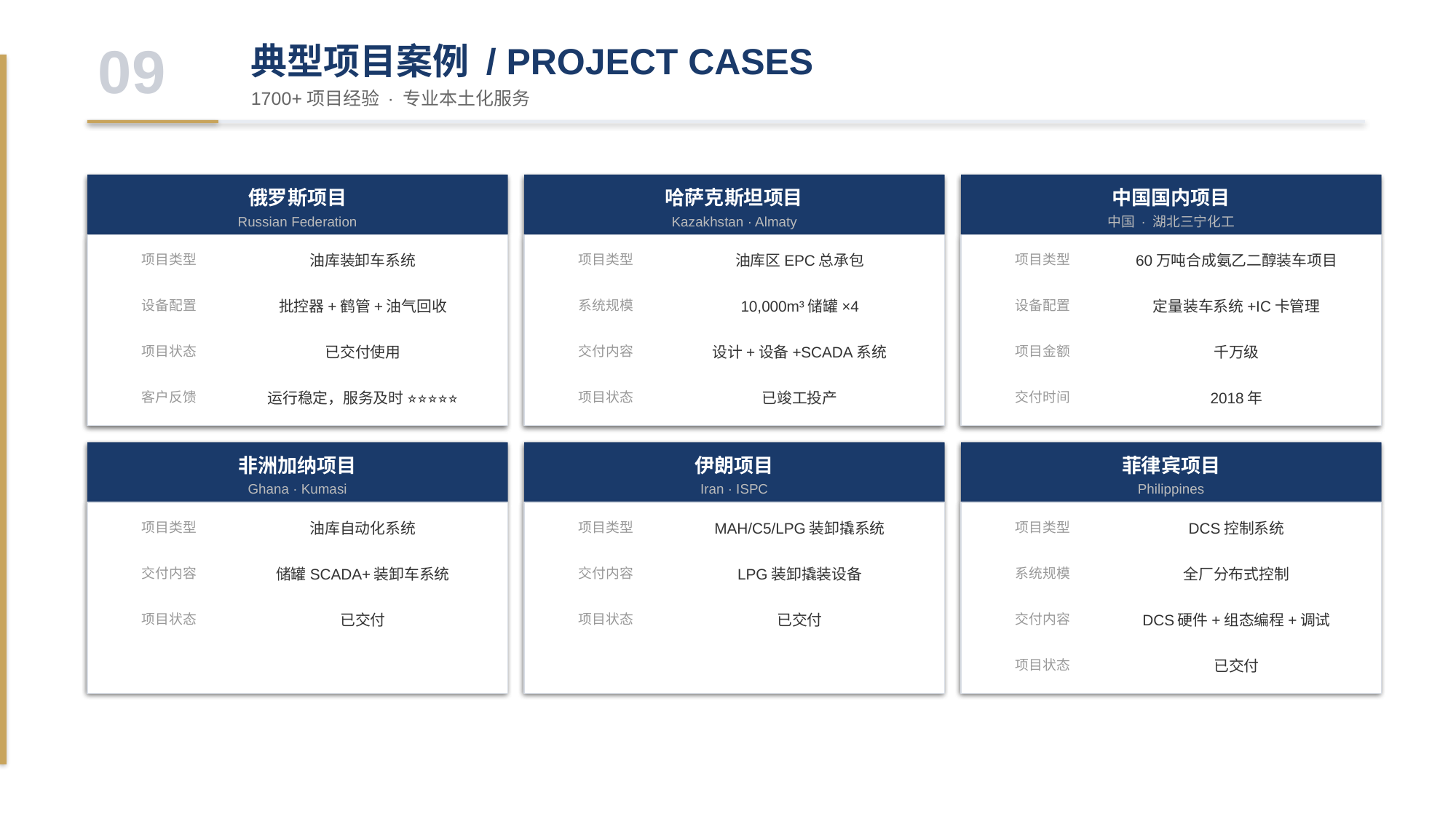

09
典型项目案例 / PROJECT CASES

1700+项目经验 · 专业本土化服务

俄罗斯项目
哈萨克斯坦项目
中国国内项目
Russian Federation
Kazakhstan · Almaty
中国 · 湖北三宁化工

项目类型
油库装卸车系统
项目类型
油库区EPC总承包
项目类型
60万吨合成氨乙二醇装车项目
设备配置
批控器+鹤管+油气回收
系统规模
10,000m³储罐×4
设备配置
定量装车系统+IC卡管理
项目状态
已交付使用
交付内容
设计+设备+SCADA系统
项目金额
千万级
客户反馈
运行稳定，服务及时 ⭐⭐⭐⭐⭐
项目状态
已竣工投产
交付时间
2018年

非洲加纳项目
伊朗项目
菲律宾项目
Ghana · Kumasi
Iran · ISPC
Philippines

项目类型
油库自动化系统
项目类型
MAH/C5/LPG装卸撬系统
项目类型
DCS控制系统
交付内容
储罐SCADA+装卸车系统
交付内容
LPG装卸撬装设备
系统规模
全厂分布式控制
项目状态
已交付
项目状态
已交付
交付内容
DCS硬件+组态编程+调试
项目状态
已交付